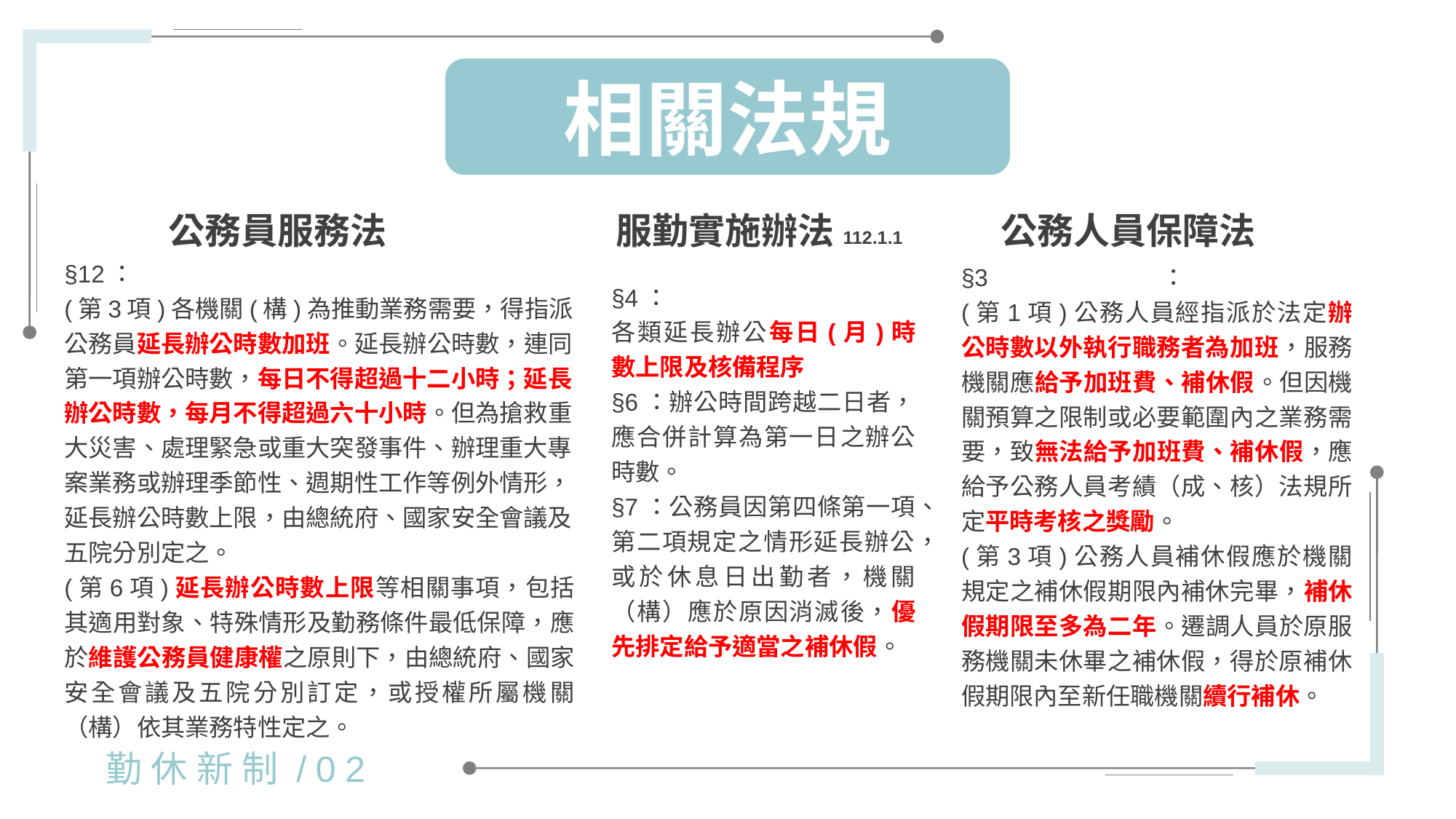

相關法規
公務員服務法
服勤實施辦法112.1.1
公務人員保障法
§12：
(第3項)各機關(構)為推動業務需要，得指派公務員延長辦公時數加班。延長辦公時數，連同第一項辦公時數，每日不得超過十二小時；延長辦公時數，每月不得超過六十小時。但為搶救重大災害、處理緊急或重大突發事件、辦理重大專案業務或辦理季節性、週期性工作等例外情形，延長辦公時數上限，由總統府、國家安全會議及五院分別定之。
(第6項)延長辦公時數上限等相關事項，包括其適用對象、特殊情形及勤務條件最低保障，應於維護公務員健康權之原則下，由總統府、國家安全會議及五院分別訂定，或授權所屬機關（構）依其業務特性定之。
§3：
(第1項)公務人員經指派於法定辦公時數以外執行職務者為加班，服務機關應給予加班費、補休假。但因機關預算之限制或必要範圍內之業務需要，致無法給予加班費、補休假，應給予公務人員考績（成、核）法規所定平時考核之獎勵。
(第3項)公務人員補休假應於機關規定之補休假期限內補休完畢，補休假期限至多為二年。遷調人員於原服務機關未休畢之補休假，得於原補休假期限內至新任職機關續行補休。
§4：
各類延長辦公每日(月)時數上限及核備程序
§6：辦公時間跨越二日者，應合併計算為第一日之辦公時數。
§7：公務員因第四條第一項、第二項規定之情形延長辦公，或於休息日出勤者，機關（構）應於原因消滅後，優先排定給予適當之補休假。

勤休新制/02